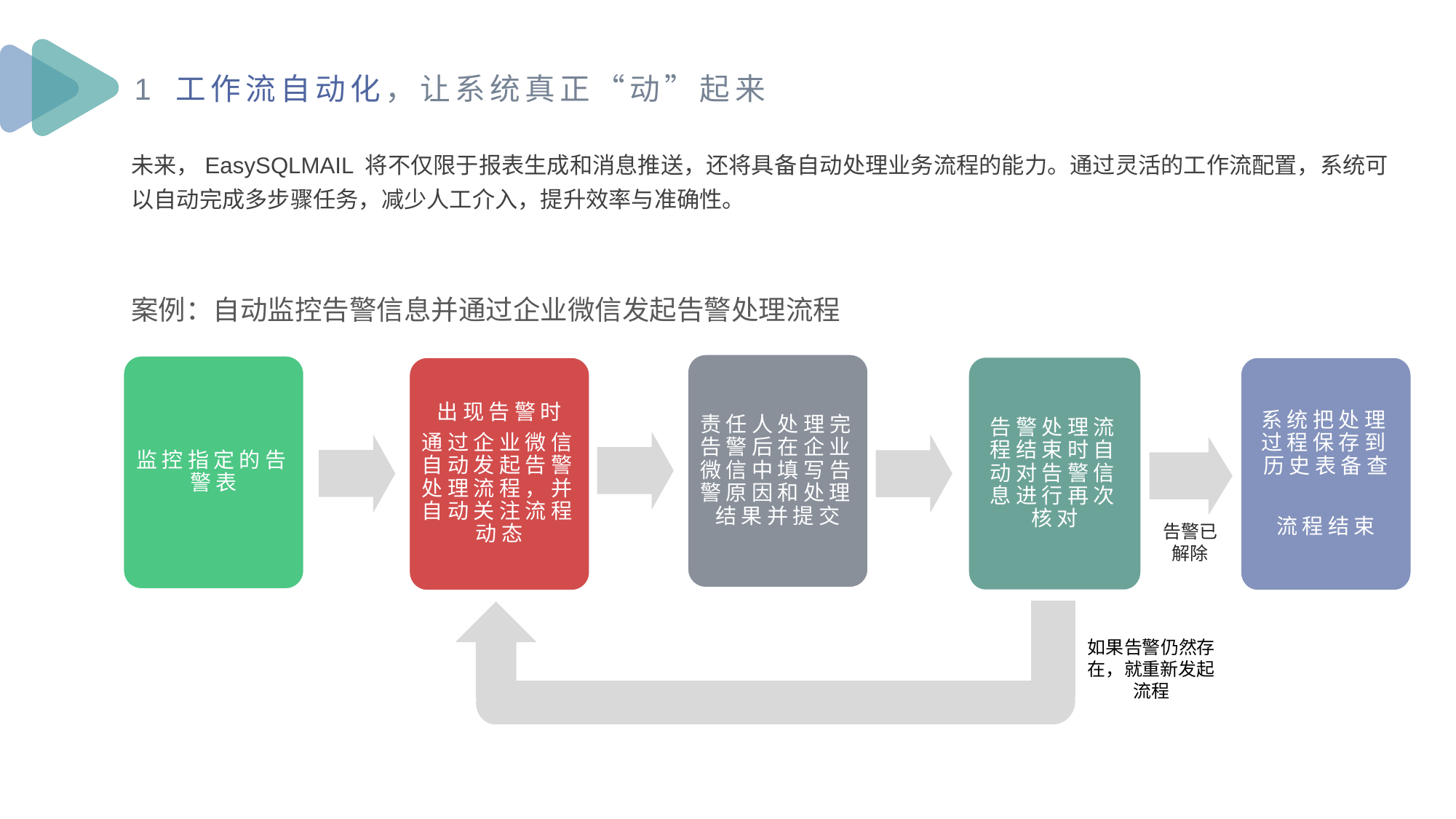

1 工作流自动化，让系统真正“动”起来
未来，EasySQLMAIL 将不仅限于报表生成和消息推送，还将具备自动处理业务流程的能力。通过灵活的工作流配置，系统可以自动完成多步骤任务，减少人工介入，提升效率与准确性。
案例：自动监控告警信息并通过企业微信发起告警处理流程
责任人处理完告警后在企业微信中填写告警原因和处理结果并提交

监控指定的告警表
告警处理流程结束时自动对告警信息进行再次核对

如果告警仍然存在，就重新发起流程

出现告警时
通过企业微信自动发起告警处理流程，并自动关注流程动态

系统把处理过程保存到历史表备查

流程结束

告警已解除